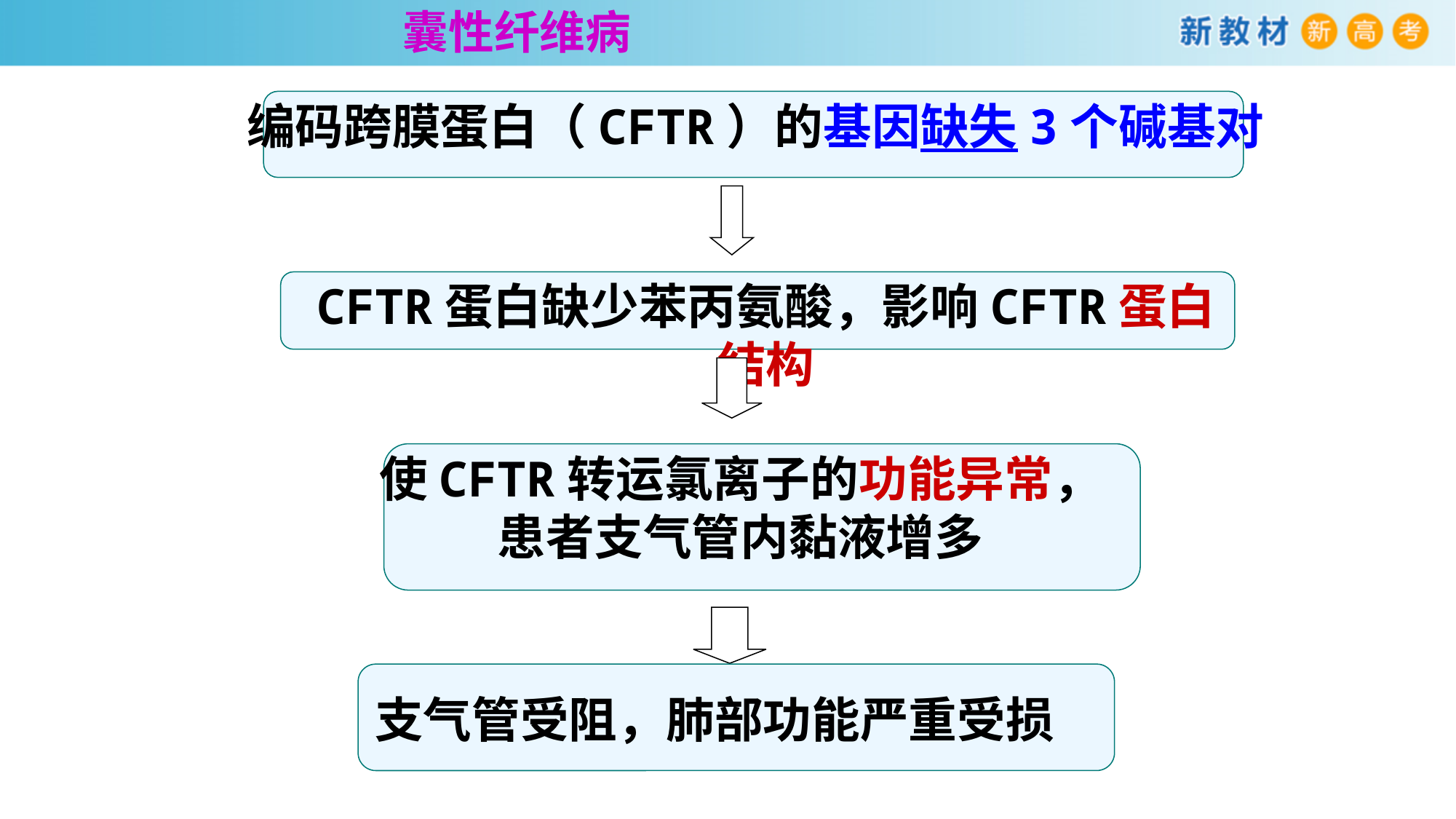

囊性纤维病
编码跨膜蛋白（CFTR）的基因缺失3个碱基对

CFTR蛋白缺少苯丙氨酸，影响CFTR蛋白结构

使CFTR转运氯离子的功能异常，
患者支气管内黏液增多

支气管受阻，肺部功能严重受损